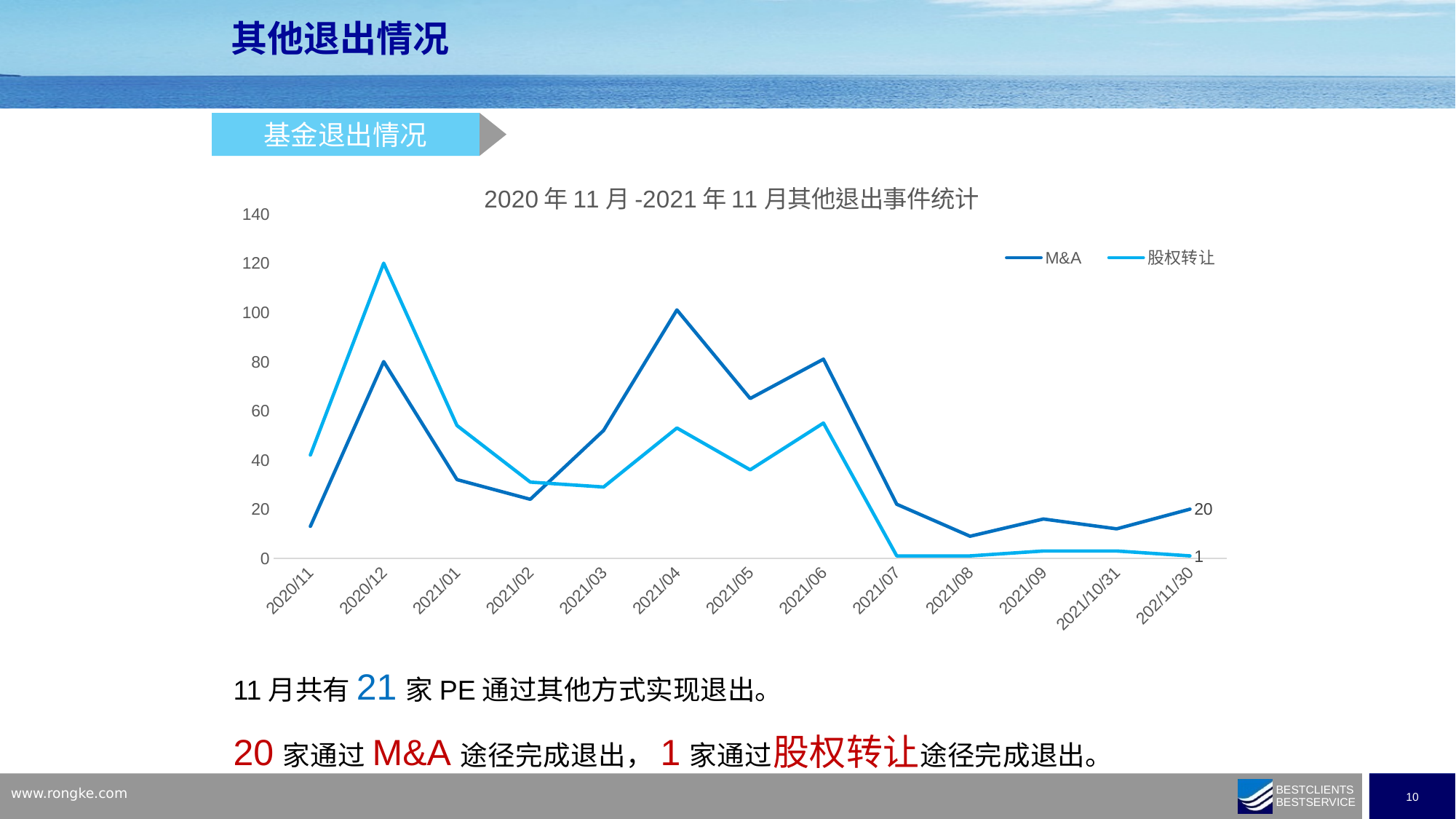

其他退出情况
基金退出情况

### Chart: 2020年11月-2021年11月其他退出事件统计

| Category | M&A | 股权转让 |
|---|---|---|
| 2020/11 | 13.0 | 42.0 |
| 2020/12 | 80.0 | 120.0 |
| 2021/01 | 32.0 | 54.0 |
| 2021/02 | 24.0 | 31.0 |
| 2021/03 | 52.0 | 29.0 |
| 2021/04 | 101.0 | 53.0 |
| 2021/05 | 65.0 | 36.0 |
| 2021/06 | 81.0 | 55.0 |
| 2021/07 | 22.0 | 1.0 |
| 2021/08 | 9.0 | 1.0 |
| 2021/09 | 16.0 | 3.0 |
| 2021/10/31 | 12.0 | 3.0 |
| 202/11/30 | 20.0 | 1.0 |
11月共有21家PE通过其他方式实现退出。
20家通过M&A途径完成退出，1家通过股权转让途径完成退出。